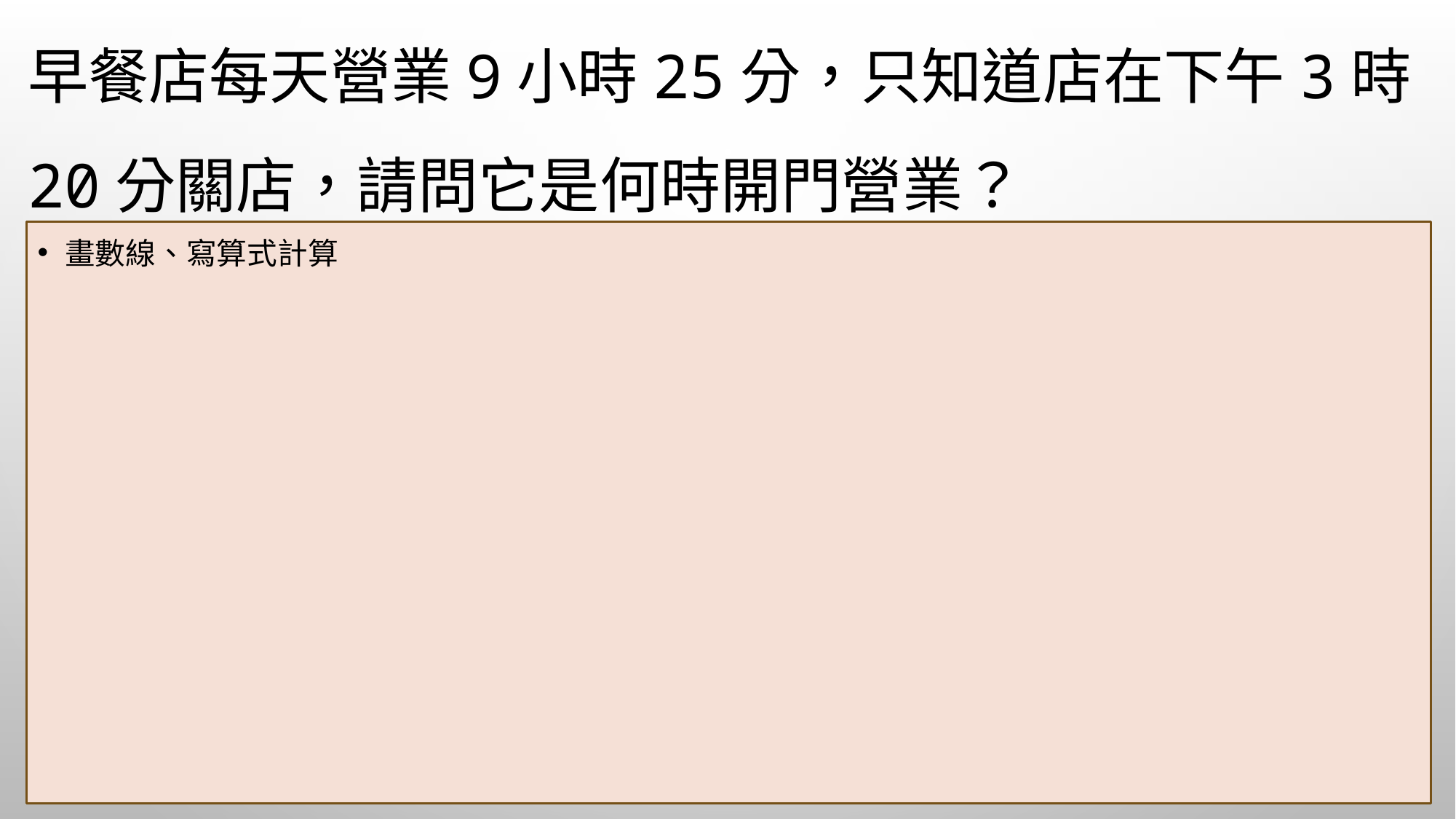

# 早餐店每天營業9小時25分，只知道店在下午3時20分關店，請問它是何時開門營業？
畫數線、寫算式計算